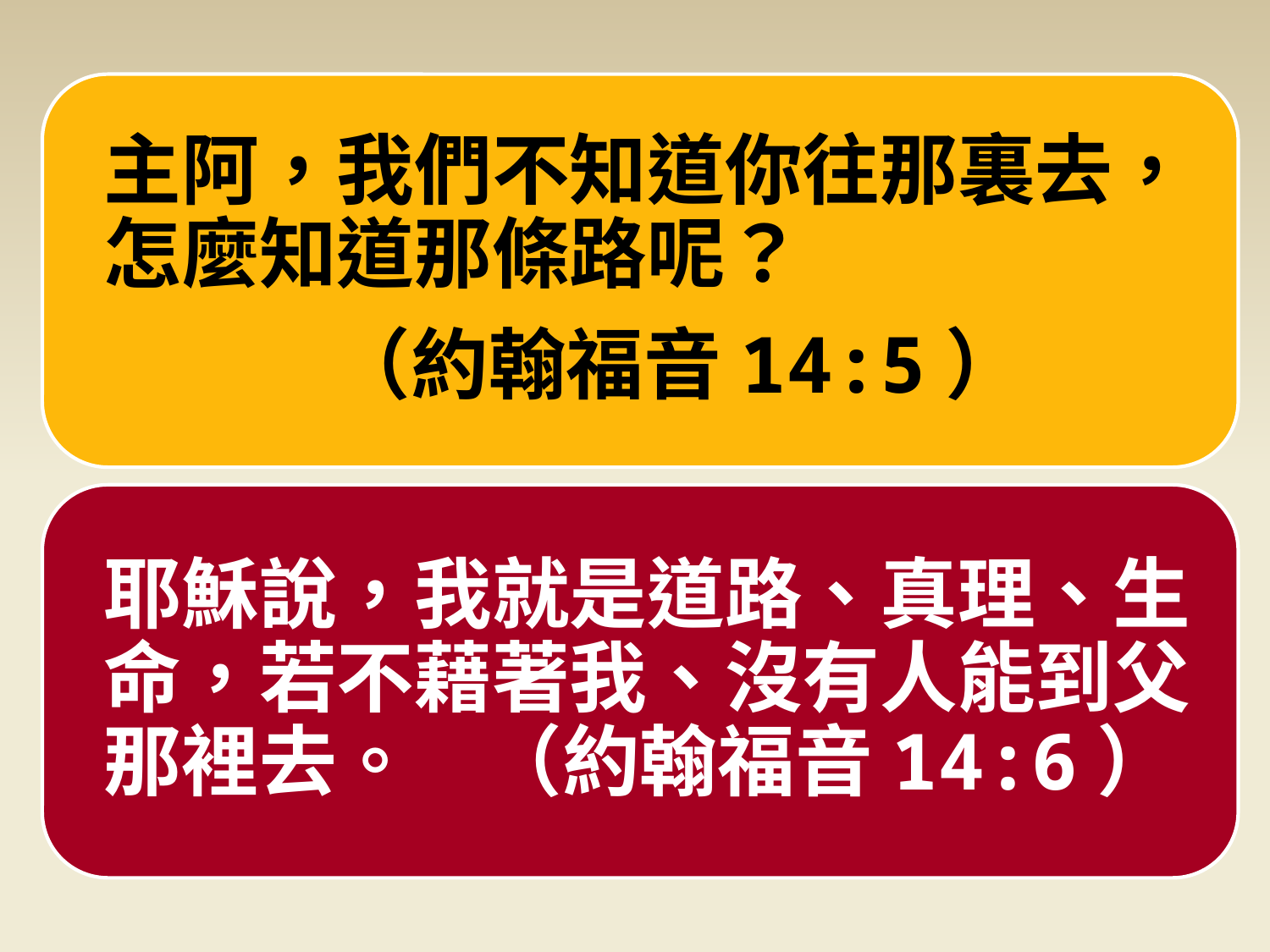

主阿，我們不知道你往那裏去，怎麼知道那條路呢？
            （約翰福音14:5）
耶穌說，我就是道路、真理、生命，若不藉著我、沒有人能到父那裡去。    （約翰福音14:6）